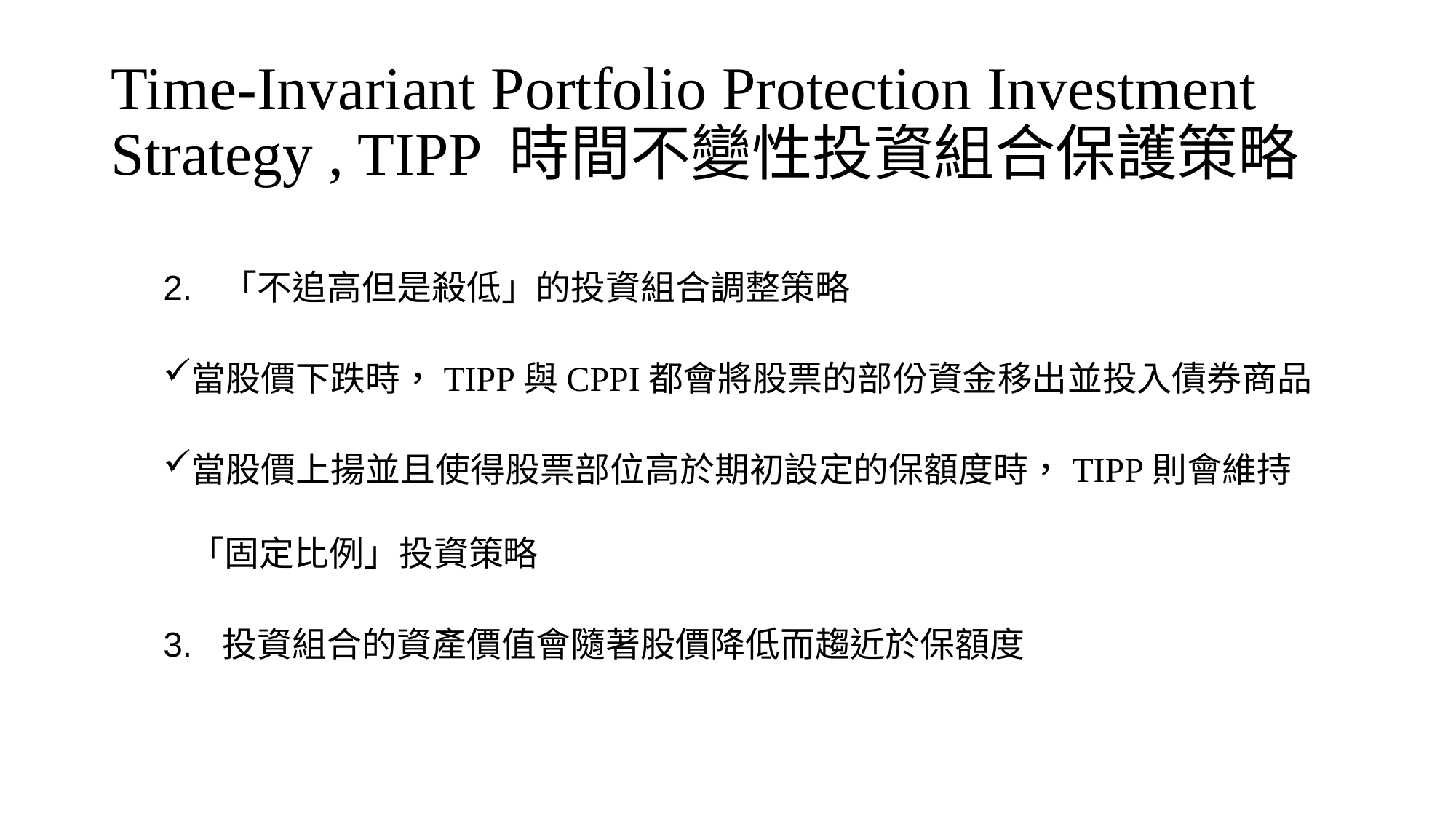

# Time-Invariant Portfolio Protection Investment Strategy , TIPP 時間不變性投資組合保護策略
「不追高但是殺低」的投資組合調整策略
當股價下跌時，TIPP與CPPI都會將股票的部份資金移出並投入債券商品
當股價上揚並且使得股票部位高於期初設定的保額度時，TIPP則會維持「固定比例」投資策略
投資組合的資產價值會隨著股價降低而趨近於保額度